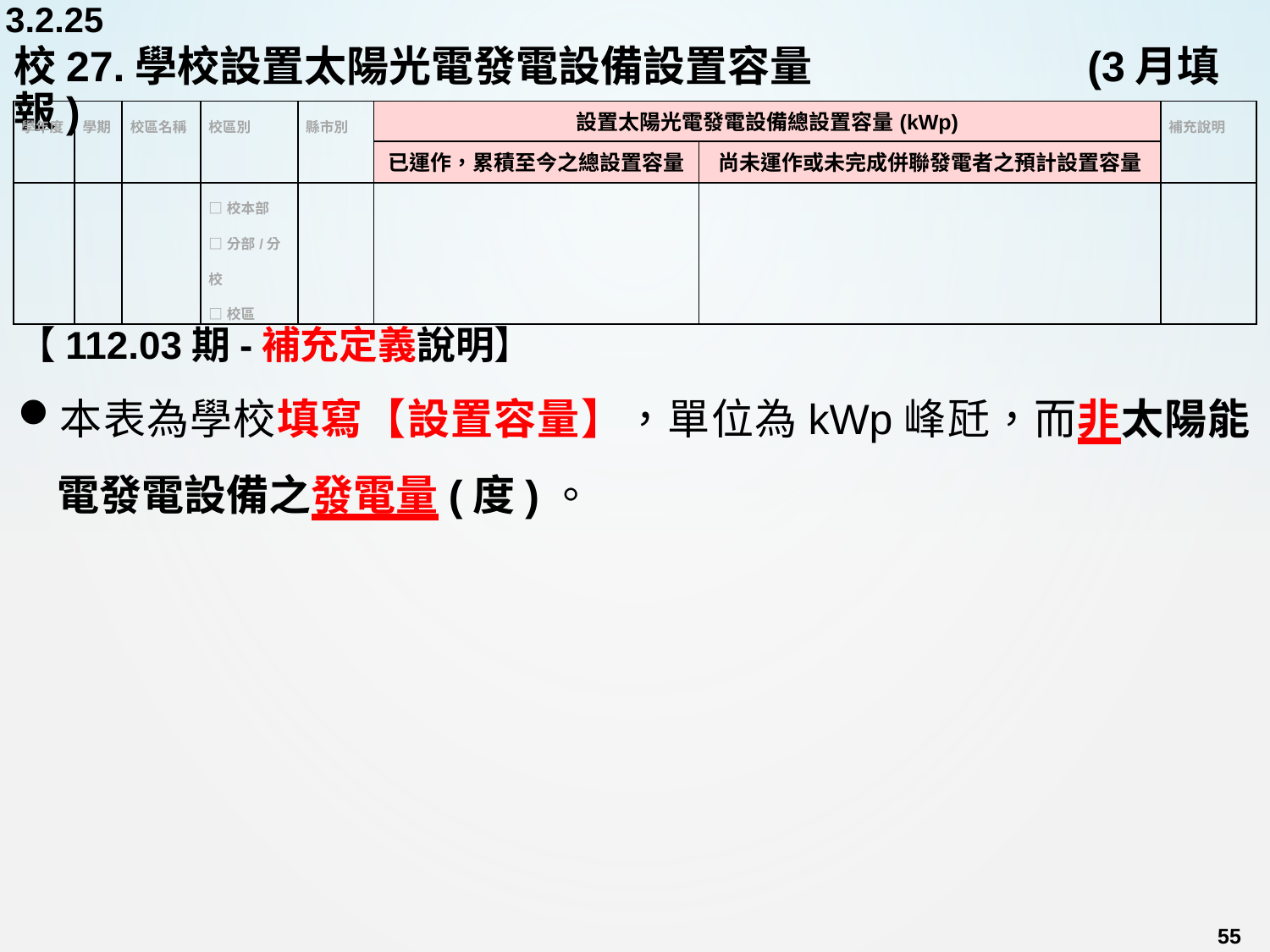

3.2.25
# 校27.學校設置太陽光電發電設備設置容量	     	     (3月填報)
| 學年度 | 學期 | 校區名稱 | 校區別 | 縣市別 | 設置太陽光電發電設備總設置容量(kWp) |  | 補充說明 |
| --- | --- | --- | --- | --- | --- | --- | --- |
|  |  |  |  |  | 已運作，累積至今之總設置容量 | 尚未運作或未完成併聯發電者之預計設置容量 |  |
|  |  |  | □校本部 □分部/分校 □校區 |  |  |  |  |
【112.03期-補充定義說明】
本表為學校填寫【設置容量】，單位為kWp峰瓩，而非太陽能電發電設備之發電量(度)。